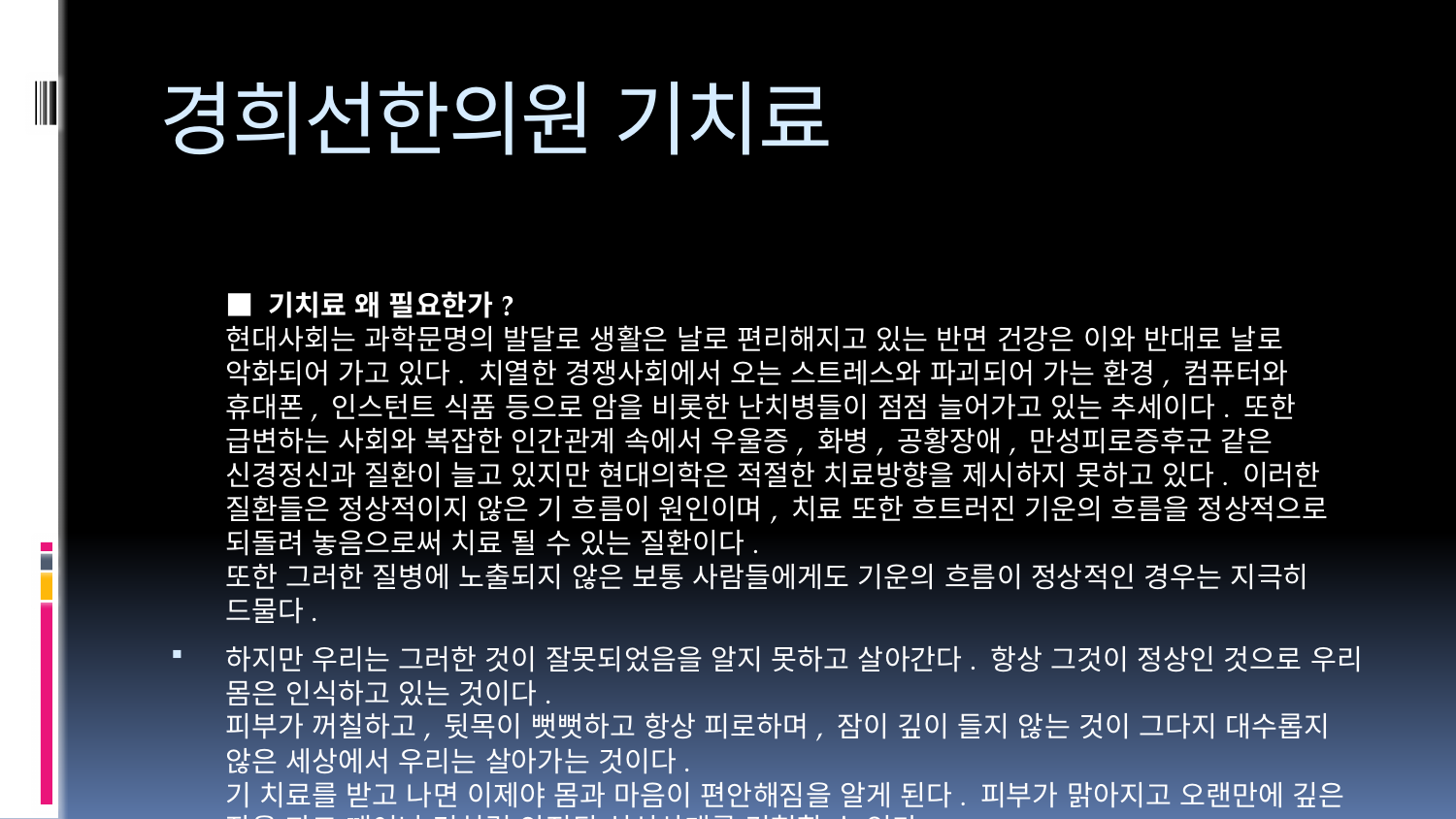

# 경희선한의원 기치료
■ 기치료 왜 필요한가?
현대사회는 과학문명의 발달로 생활은 날로 편리해지고 있는 반면 건강은 이와 반대로 날로 악화되어 가고 있다. 치열한 경쟁사회에서 오는 스트레스와 파괴되어 가는 환경, 컴퓨터와 휴대폰, 인스턴트 식품 등으로 암을 비롯한 난치병들이 점점 늘어가고 있는 추세이다. 또한 급변하는 사회와 복잡한 인간관계 속에서 우울증, 화병, 공황장애, 만성피로증후군 같은 신경정신과 질환이 늘고 있지만 현대의학은 적절한 치료방향을 제시하지 못하고 있다. 이러한 질환들은 정상적이지 않은 기 흐름이 원인이며, 치료 또한 흐트러진 기운의 흐름을 정상적으로 되돌려 놓음으로써 치료 될 수 있는 질환이다.
또한 그러한 질병에 노출되지 않은 보통 사람들에게도 기운의 흐름이 정상적인 경우는 지극히 드물다.
하지만 우리는 그러한 것이 잘못되었음을 알지 못하고 살아간다. 항상 그것이 정상인 것으로 우리 몸은 인식하고 있는 것이다.
피부가 꺼칠하고, 뒷목이 뻣뻣하고 항상 피로하며, 잠이 깊이 들지 않는 것이 그다지 대수롭지 않은 세상에서 우리는 살아가는 것이다.
기 치료를 받고 나면 이제야 몸과 마음이 편안해짐을 알게 된다. 피부가 맑아지고 오랜만에 깊은 잠을 자고 깨어난 것처럼 안정된 심신상태를 경험할 수 있다.
우리가 질병에 걸리는 것은 여러 가지 원인에 의해 정상적인 기운의 흐름이 손상됨으로써 시작된다고 볼 수 있다. 정상적인 기운의 흐름이 손상되었다는 것은 무슨 뜻일까?
인체 내의 면역 체계를 예로 들어 설명하자면 인체 내에서 면역세포, 인터페론 등의 면역체를 생산하는 시스템을 하나의 공장에 비유할 수 있다. 그 공장을 정상 가동시키기 위해서는 공장의 전기가 잘 흘러야 하며 그렇지 못할 때 그 공장 가동은 중지된다.
이와 마찬가지로 인체 내에서의 전기, 즉 기운의 흐름이 정상적이지 않을 때 질병은 발생되는 것이고, 치료 또한 이러한 기운의 흐름을 정상적으로 되돌릴 수 있어야만 가능해지게 된다. 결국 우리가 질병에 걸리는 것은 흐트러진 기운에 노출된 오랜 시간의 결과이며, 마찬가지 로 어떠한 이름의 병이든지 그것을 이겨낼 수 있는 유일한 방법은 기 치료를 통해 정상적인 기운이 우리의 몸과 마음에 깃들 때만이 가능한 일이다. ■ 넓은 의미의 기치료 우리 몸과 마음의 기운에 영향을 주는 요인들은 너무나 많다.
소극적인 요인으로는 타인과의 만남이나 대화, 음식물의 섭취, 과로나 휴식, 충분한 수면, 운전, 핸드폰이나 컴퓨터 같은 전자파에의 노출, 수맥 위에서의 활동, 운동, 주거 환경이나 공해, 환경오염, 자연상태에 노출, 종교적인 기도생활, 우리의 의식주를 비롯해 우리 주위를 감싸는 온갖 모든 요소들은 우리 몸과 마음의 기운을 나쁘게도 좋게도 한다.
보다 적극적인 기의 영향을 든다면 건강식품, 양약, 한약의 섭취, 침 치료 등의 의료행위가 주는 것을 들 수 있다. 氣치료라는 것은 이렇듯 포괄적인 의미를 가진다. 하지만 우리가 통상적으로 기치료라 하면 목사님의 안수기도나 기도사의 발공을 통한 치료행위처럼 신비스러운 느낌이나 검증되기 어려운 것으로 인식하는 경우가 대부분이다. 그렇다면 경희 선한의원의 도암 氣치료는 무엇을 말하는 것일까!
http://www.khsun.com/?_page=25